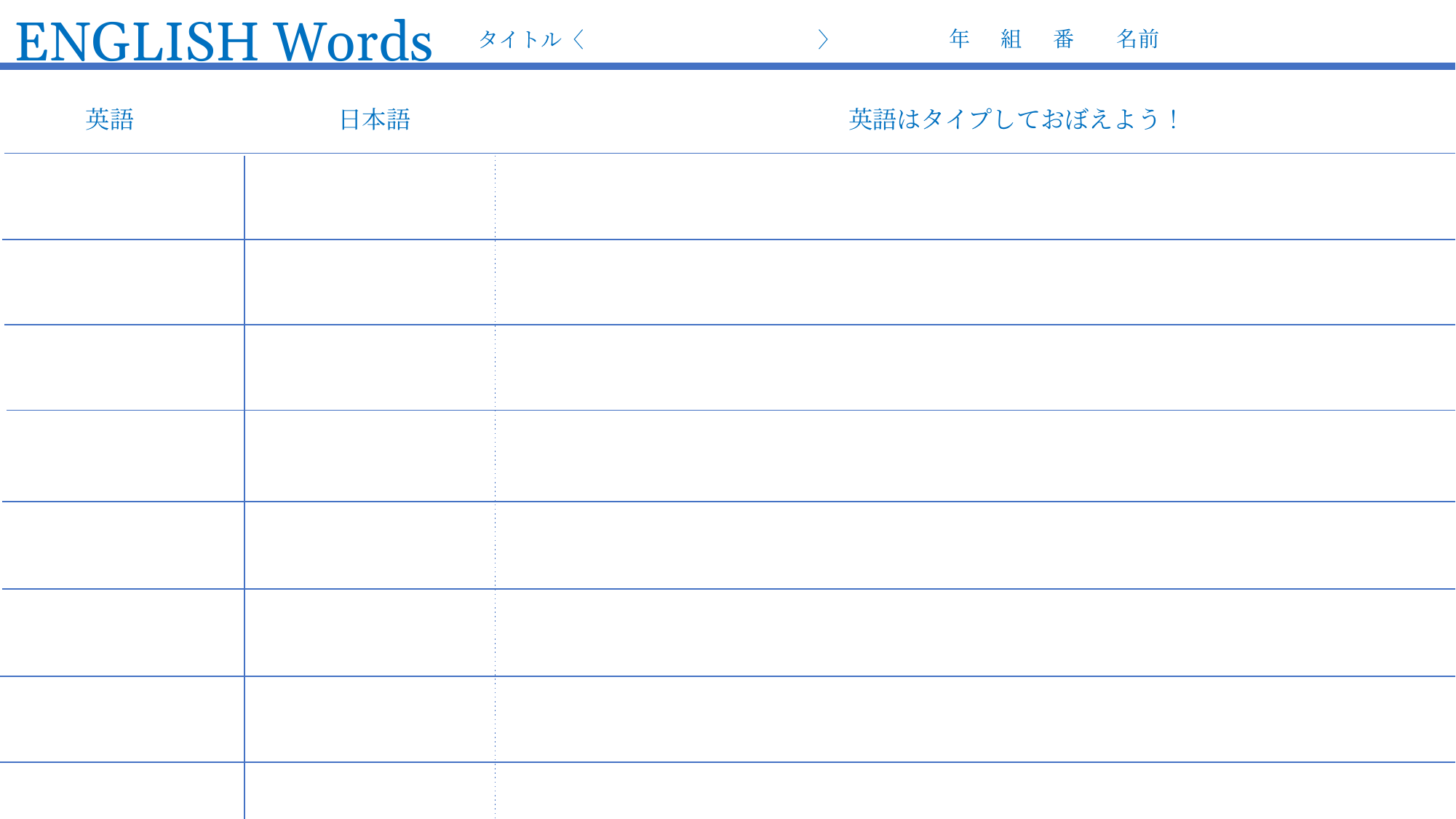

ENGLISH Words
             年　  組　  番　　名前
タイトル〈　　　　　　　　　　　〉
英語　　　　　　　  　日本語　　　　　　　                                                   英語はタイプしておぼえよう！